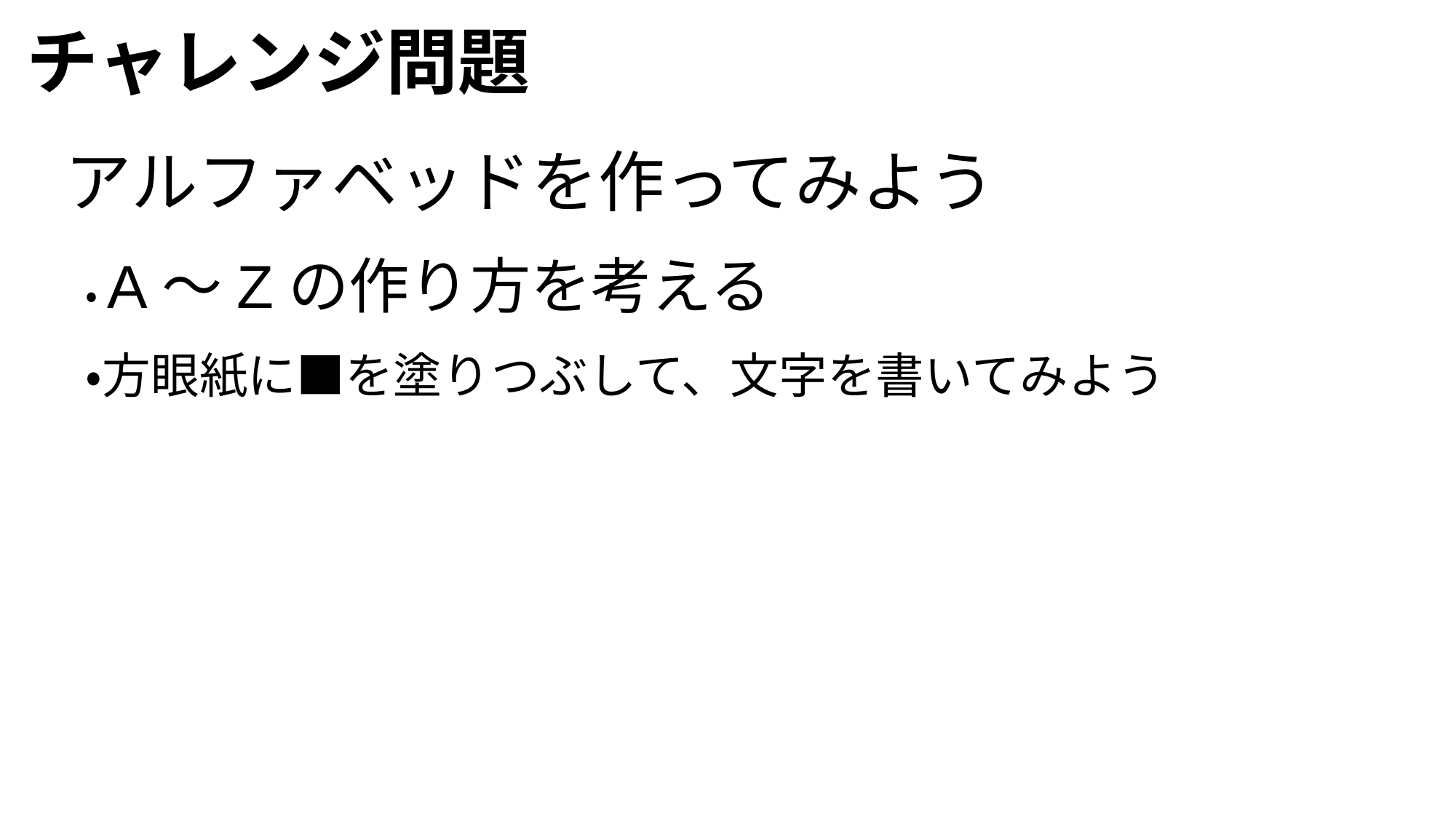

チャレンジ問題
# アルファベッドを作ってみよう
・A～Zの作り方を考える
・方眼紙に■を塗りつぶして、文字を書いてみよう